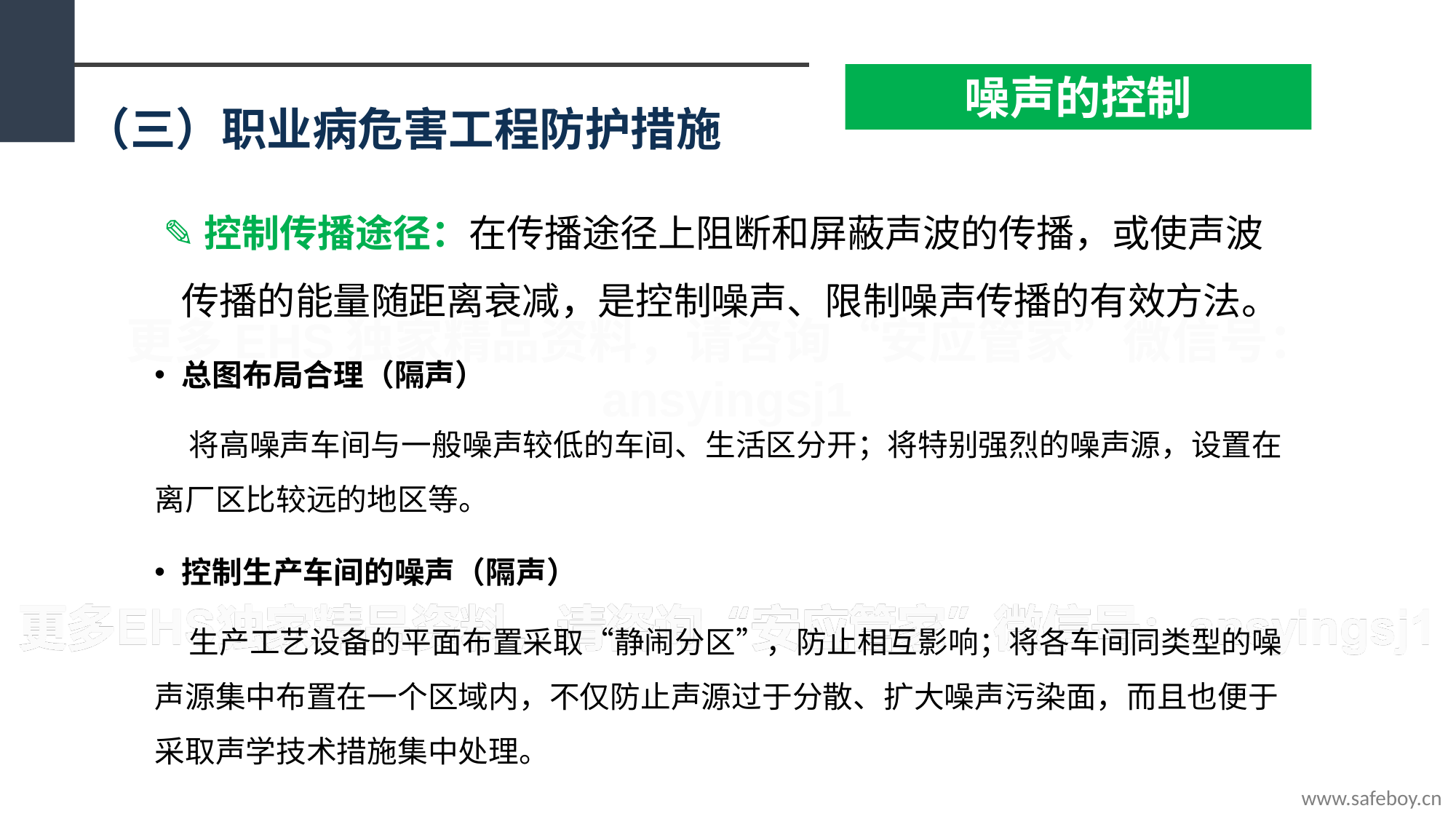

噪声的控制
（三）职业病危害工程防护措施
 ✎控制传播途径：在传播途径上阻断和屏蔽声波的传播，或使声波传播的能量随距离衰减，是控制噪声、限制噪声传播的有效方法。
总图布局合理（隔声）
    将高噪声车间与一般噪声较低的车间、生活区分开；将特别强烈的噪声源，设置在离厂区比较远的地区等。
控制生产车间的噪声（隔声）
    生产工艺设备的平面布置采取“静闹分区”，防止相互影响；将各车间同类型的噪声源集中布置在一个区域内，不仅防止声源过于分散、扩大噪声污染面，而且也便于采取声学技术措施集中处理。